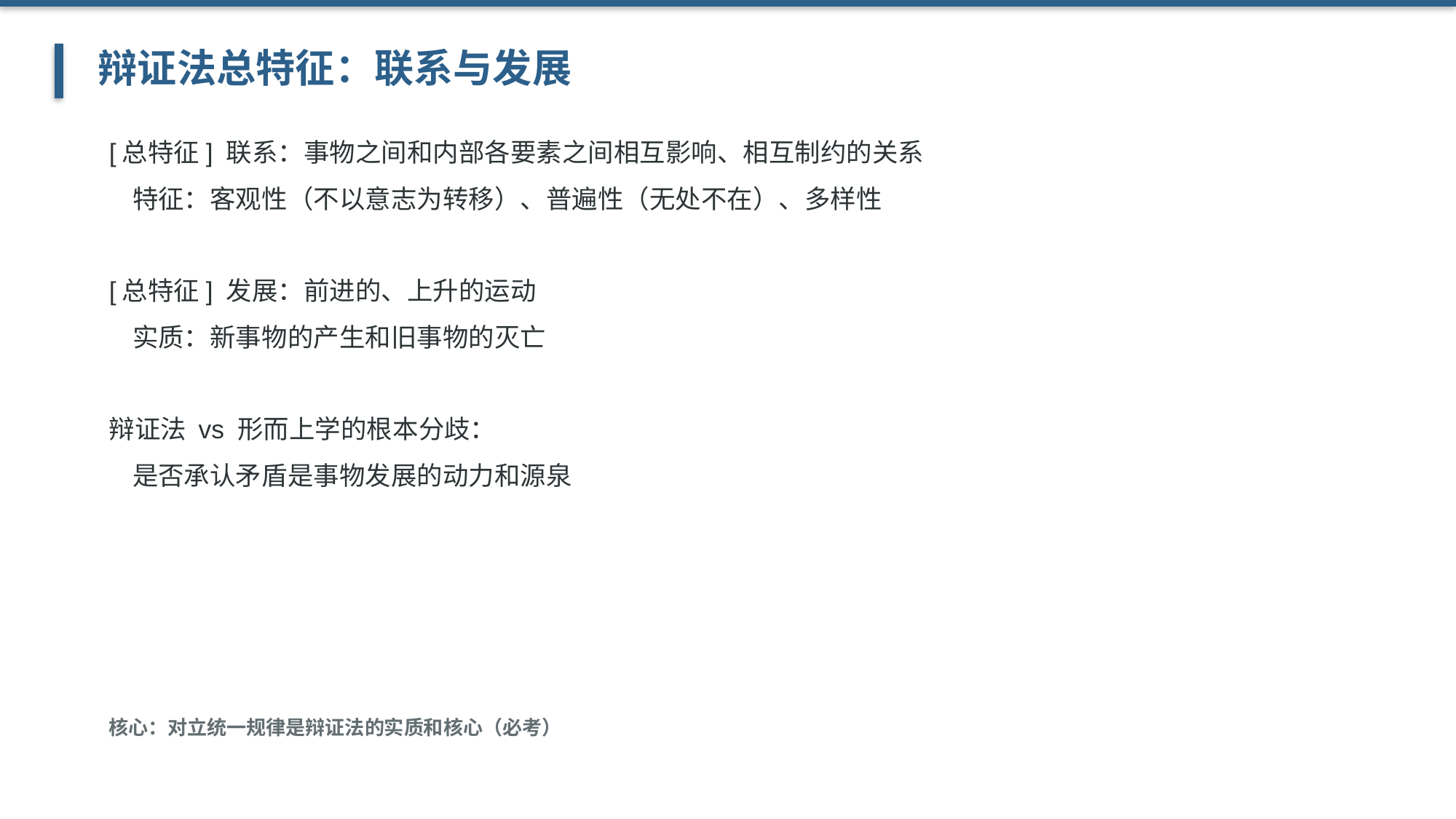

辩证法总特征：联系与发展

[总特征] 联系：事物之间和内部各要素之间相互影响、相互制约的关系
   特征：客观性（不以意志为转移）、普遍性（无处不在）、多样性

[总特征] 发展：前进的、上升的运动
   实质：新事物的产生和旧事物的灭亡

辩证法 vs 形而上学的根本分歧：
   是否承认矛盾是事物发展的动力和源泉
核心：对立统一规律是辩证法的实质和核心（必考）